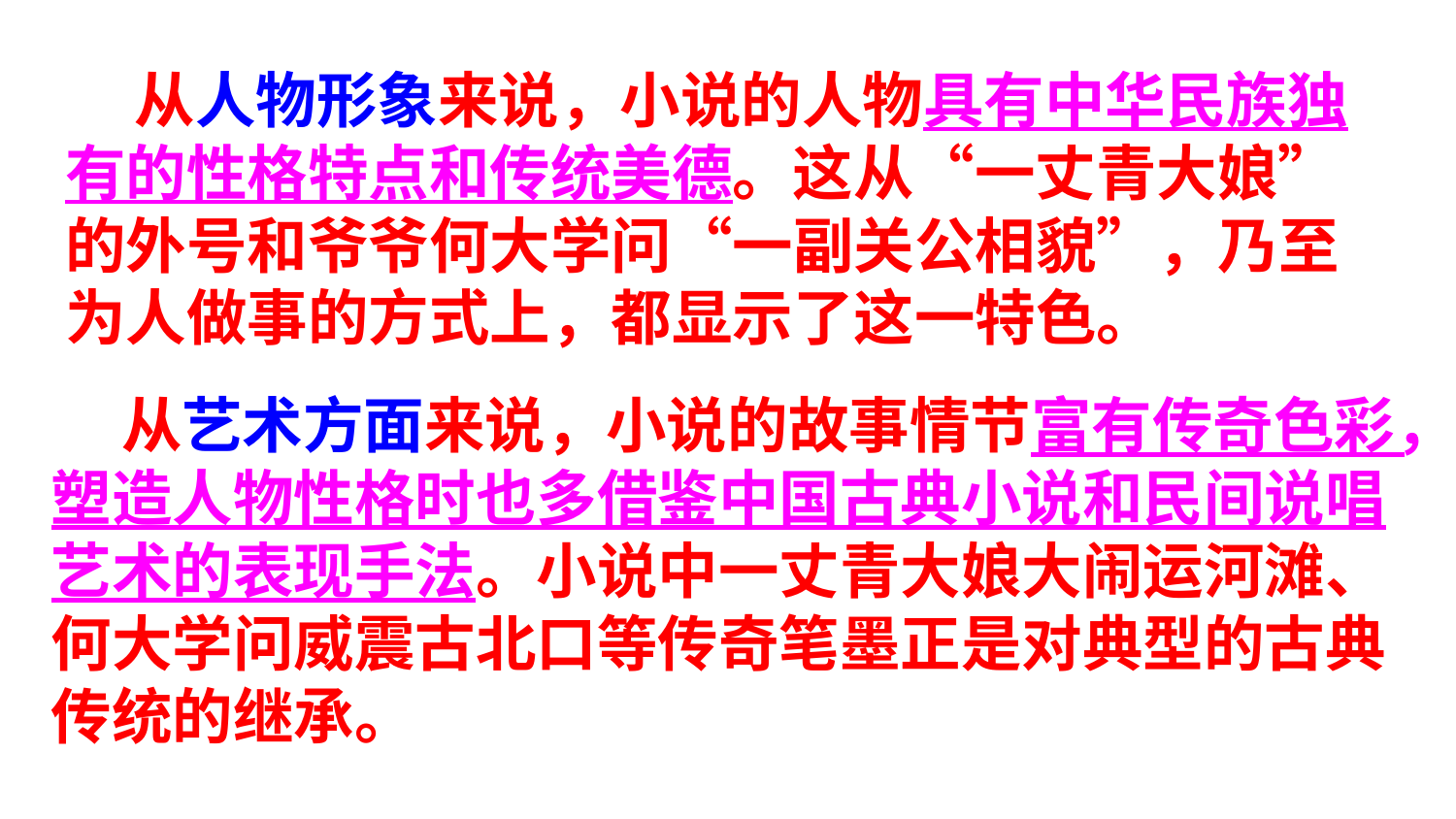

从人物形象来说，小说的人物具有中华民族独有的性格特点和传统美德。这从“一丈青大娘”的外号和爷爷何大学问“一副关公相貌”，乃至为人做事的方式上，都显示了这一特色。
    从艺术方面来说，小说的故事情节富有传奇色彩，塑造人物性格时也多借鉴中国古典小说和民间说唱艺术的表现手法。小说中一丈青大娘大闹运河滩、何大学问威震古北口等传奇笔墨正是对典型的古典传统的继承。